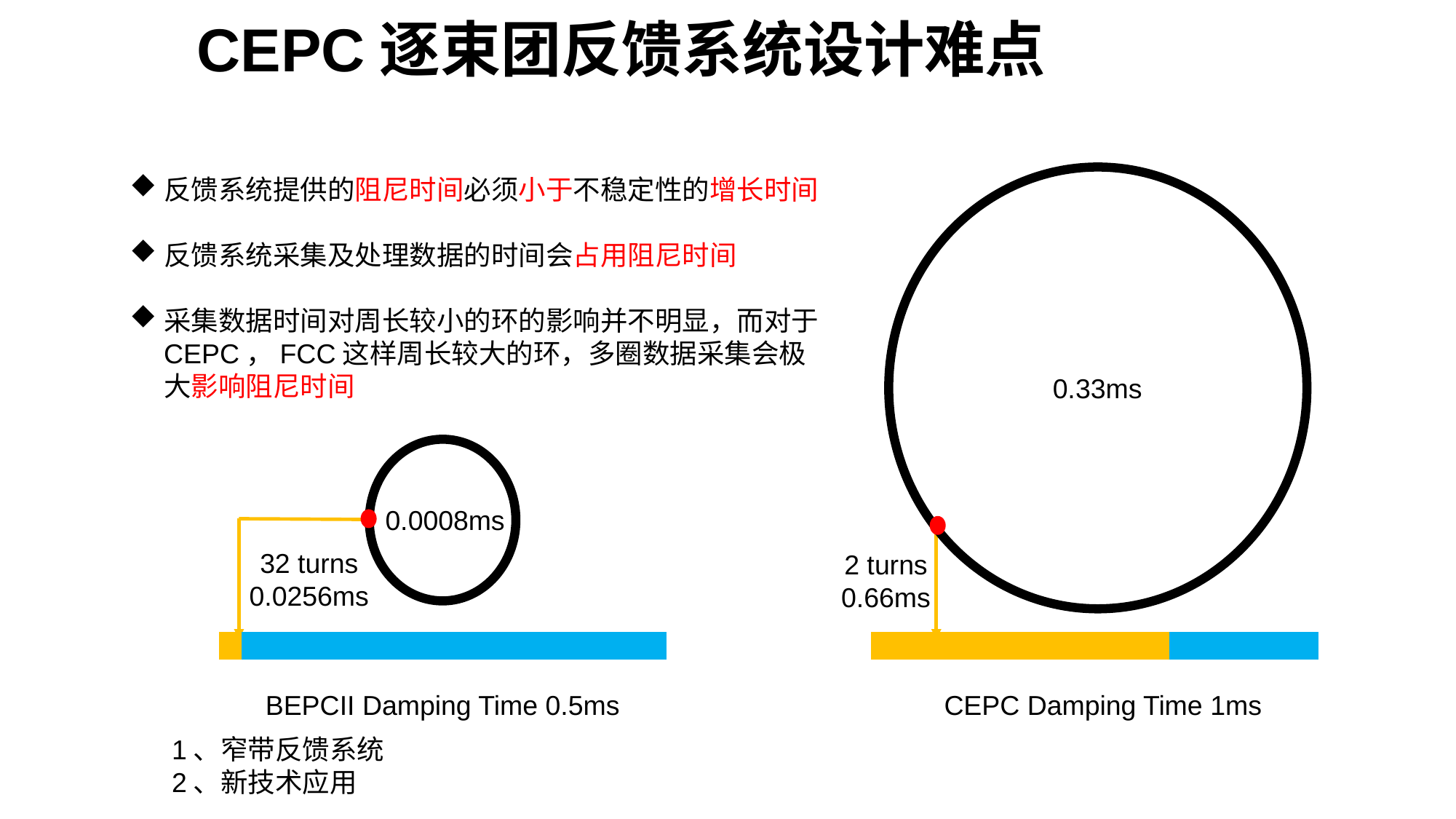

# CEPC逐束团反馈系统设计难点
反馈系统提供的阻尼时间必须小于不稳定性的增长时间

反馈系统采集及处理数据的时间会占用阻尼时间

采集数据时间对周长较小的环的影响并不明显，而对于CEPC，FCC这样周长较大的环，多圈数据采集会极大影响阻尼时间

0.33ms

0.0008ms

32 turns
0.0256ms
2 turns
0.66ms

### Chart

| Category | 系列 1 | 系列 2 |
|---|---|---|
| 类别 1 | 0.66 | 0.33 |

### Chart

| Category | 系列 1 | 系列 2 |
|---|---|---|
| 类别 1 | 0.0256 | 0.4744 |
BEPCII Damping Time 0.5ms
CEPC Damping Time 1ms
1、窄带反馈系统
2、新技术应用